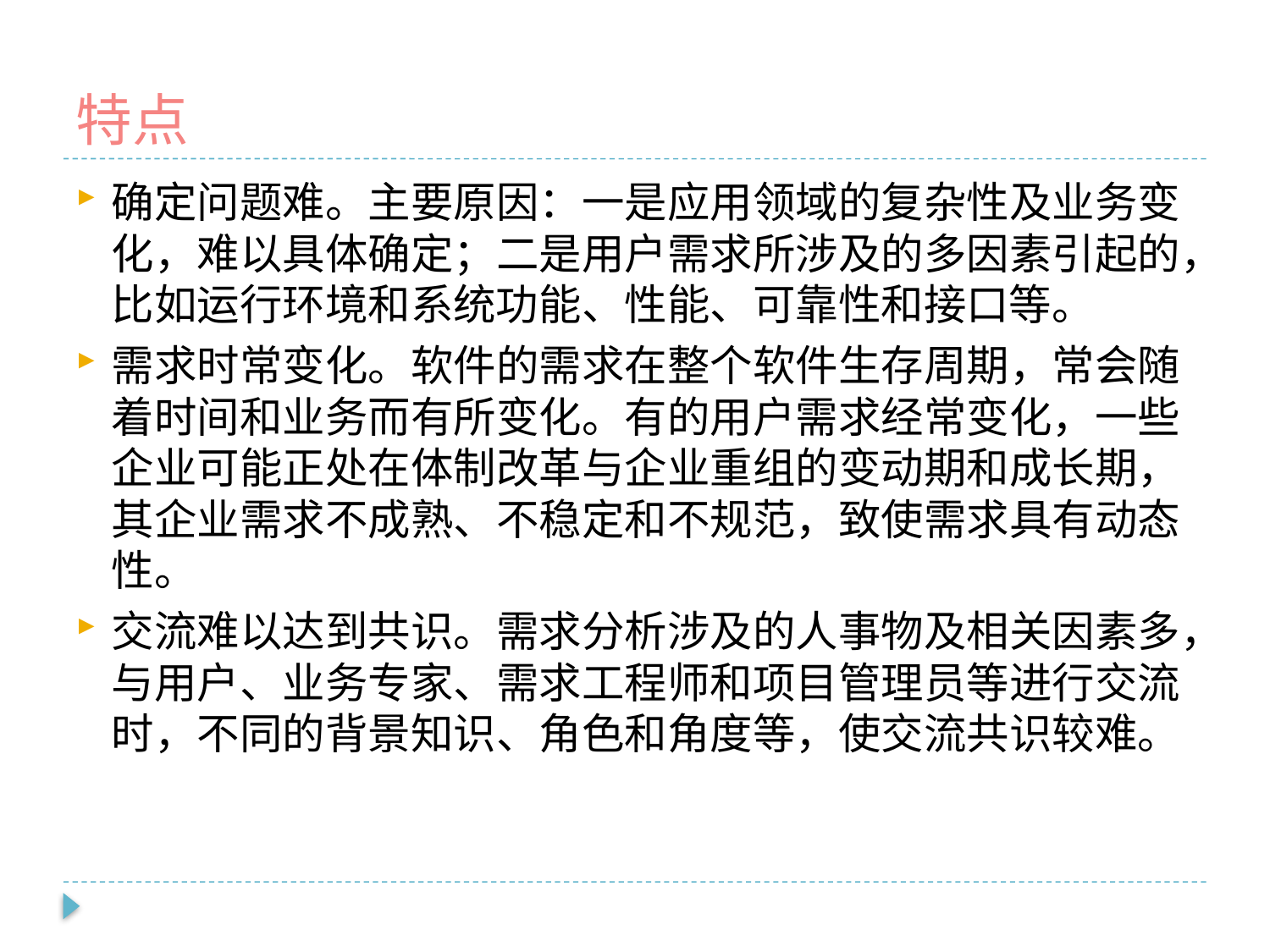

# 特点
确定问题难。主要原因：一是应用领域的复杂性及业务变化，难以具体确定；二是用户需求所涉及的多因素引起的，比如运行环境和系统功能、性能、可靠性和接口等。
需求时常变化。软件的需求在整个软件生存周期，常会随着时间和业务而有所变化。有的用户需求经常变化，一些企业可能正处在体制改革与企业重组的变动期和成长期，其企业需求不成熟、不稳定和不规范，致使需求具有动态性。
交流难以达到共识。需求分析涉及的人事物及相关因素多，与用户、业务专家、需求工程师和项目管理员等进行交流时，不同的背景知识、角色和角度等，使交流共识较难。